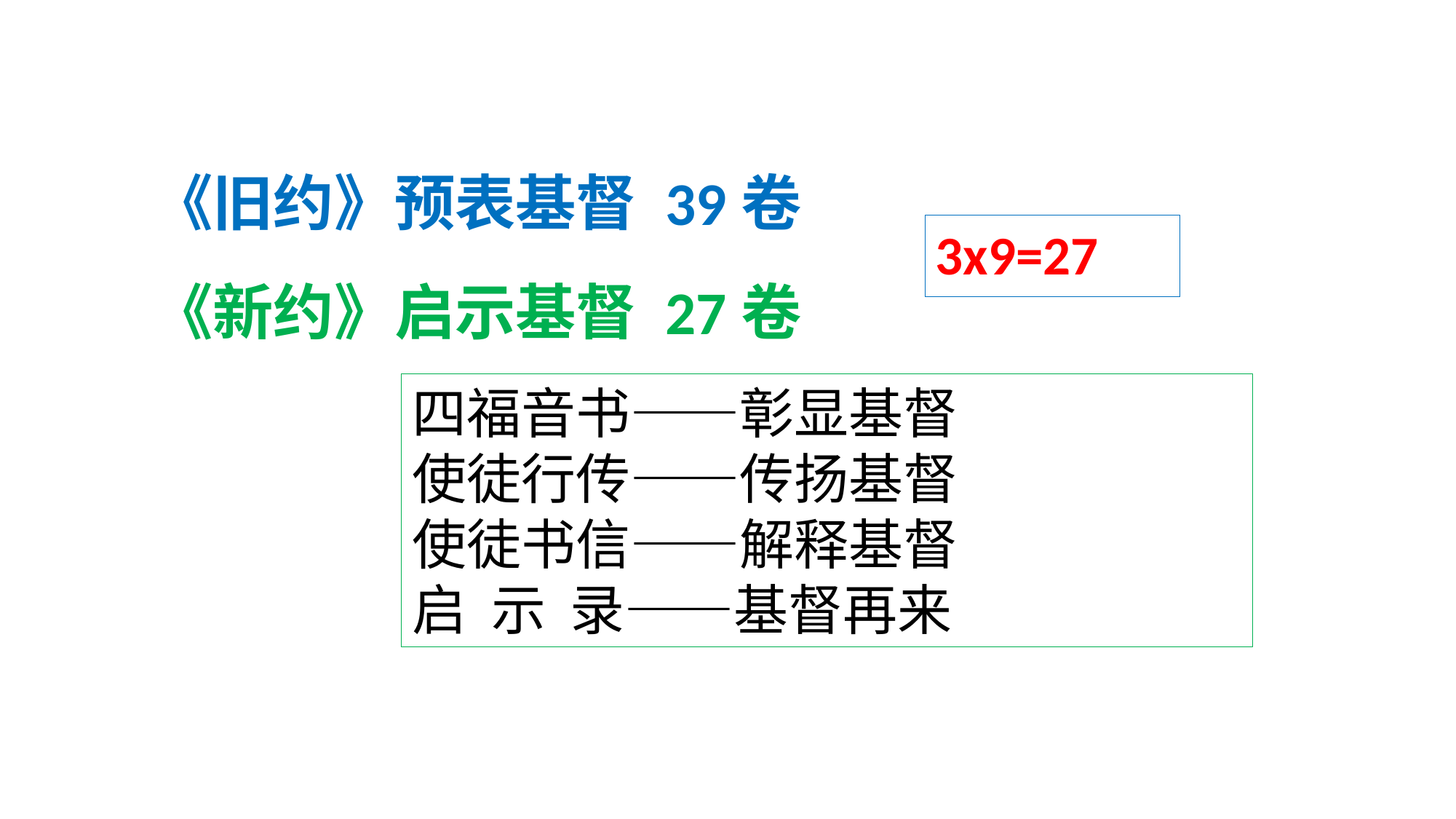

《旧约》预表基督 39卷
《新约》启示基督 27卷
3x9=27
四福音书——彰显基督
使徒行传——传扬基督
使徒书信——解释基督
启  示  录——基督再来